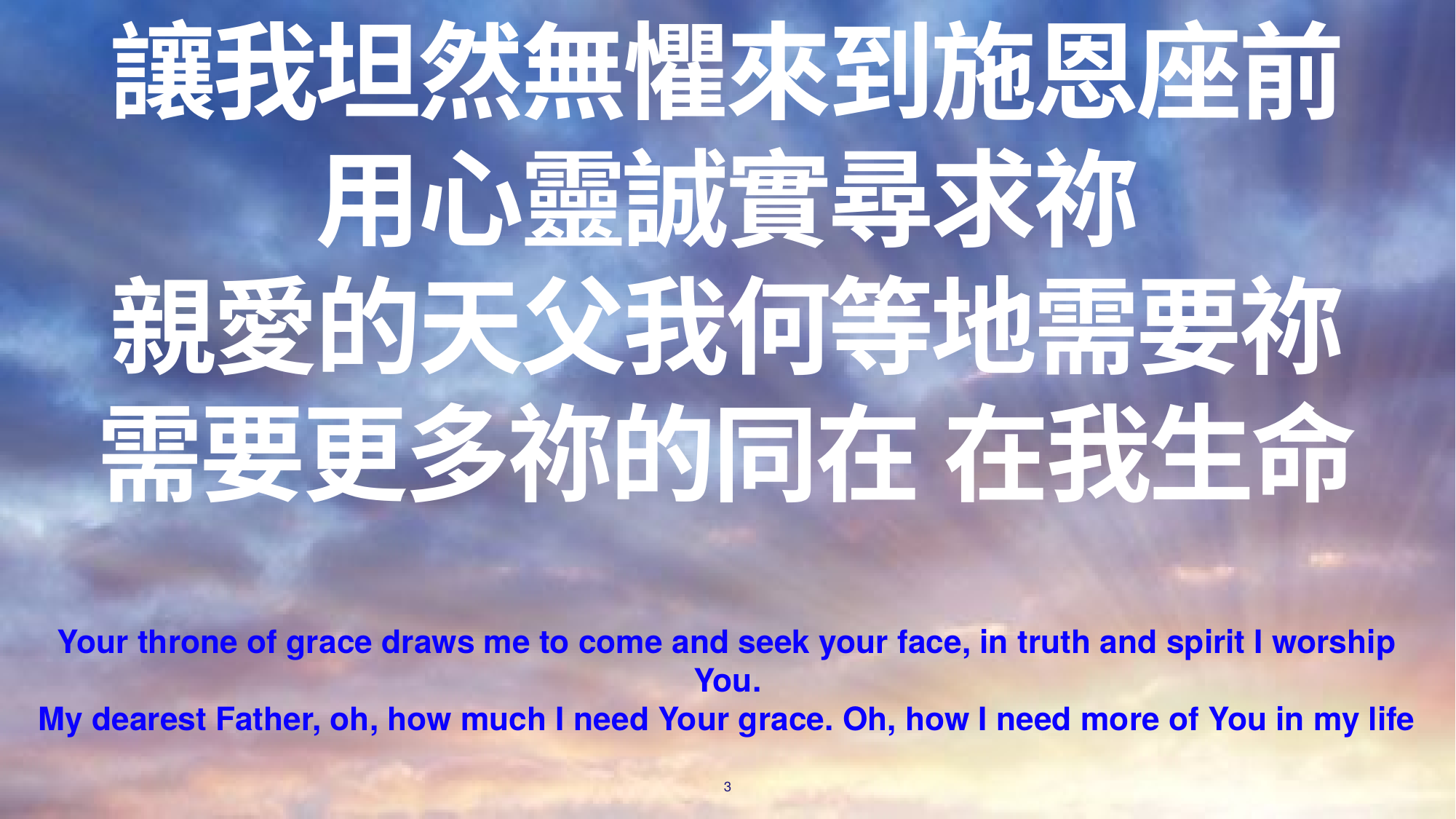

# 讓我坦然無懼來到施恩座前
用心靈誠實尋求祢
親愛的天父我何等地需要祢
需要更多祢的同在 在我生命
Your throne of grace draws me to come and seek your face, in truth and spirit I worship You.
My dearest Father, oh, how much I need Your grace. Oh, how I need more of You in my life
3